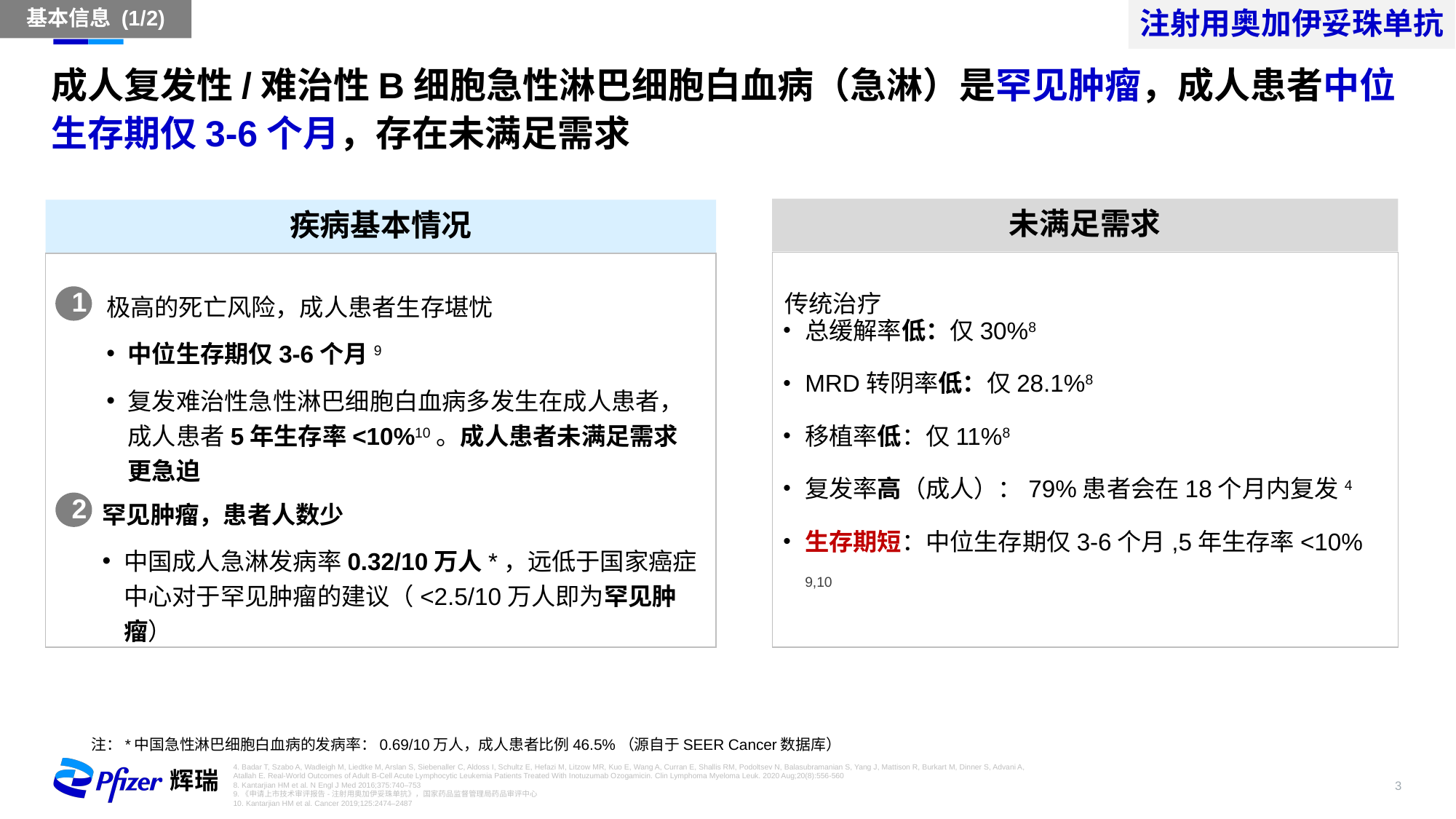

注射用奥加伊妥珠单抗
基本信息 (1/2)
成人复发性/难治性B细胞急性淋巴细胞白血病（急淋）是罕见肿瘤，成人患者中位生存期仅3-6个月，存在未满足需求

未满足需求
总缓解率低：仅30%8
MRD转阴率低：仅28.1%8
移植率低：仅11%8
复发率高（成人）：79%患者会在18个月内复发4
生存期短：中位生存期仅3-6个月,5年生存率<10% 9,10
疾病基本情况

极高的死亡风险，成人患者生存堪忧
中位生存期仅3-6个月9
复发难治性急性淋巴细胞白血病多发生在成人患者，成人患者5年生存率<10%10。成人患者未满足需求更急迫
1
罕见肿瘤，患者人数少
中国成人急淋发病率0.32/10万人*，远低于国家癌症中心对于罕见肿瘤的建议（<2.5/10万人即为罕见肿瘤）
2
传统治疗
注：*中国急性淋巴细胞白血病的发病率：0.69/10万人，成人患者比例46.5%（源自于SEER Cancer数据库）
4. Badar T, Szabo A, Wadleigh M, Liedtke M, Arslan S, Siebenaller C, Aldoss I, Schultz E, Hefazi M, Litzow MR, Kuo E, Wang A, Curran E, Shallis RM, Podoltsev N, Balasubramanian S, Yang J, Mattison R, Burkart M, Dinner S, Advani A, Atallah E. Real-World Outcomes of Adult B-Cell Acute Lymphocytic Leukemia Patients Treated With Inotuzumab Ozogamicin. Clin Lymphoma Myeloma Leuk. 2020 Aug;20(8):556-560
8. Kantarjian HM et al. N Engl J Med 2016;375:740–753
9.《申请上市技术审评报告-注射用奥加伊妥珠单抗》，国家药品监督管理局药品审评中心
10. Kantarjian HM et al. Cancer 2019;125:2474–2487